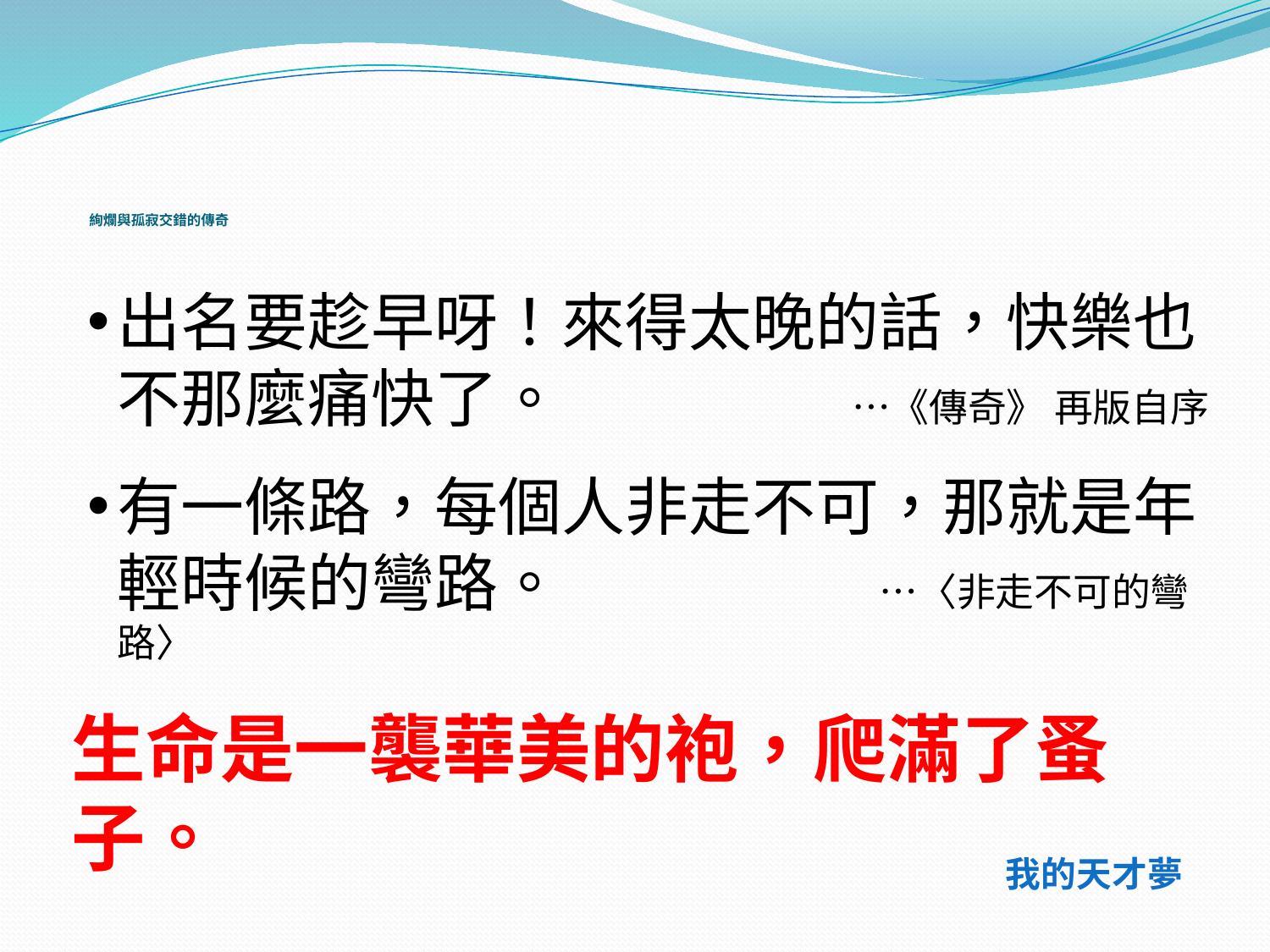

# 絢爛與孤寂交錯的傳奇
出名要趁早呀！來得太晚的話，快樂也不那麼痛快了。		       …《傳奇》 再版自序
有一條路，每個人非走不可，那就是年輕時候的彎路。　		…〈非走不可的彎路〉
-

生命是一襲華美的袍，爬滿了蚤子。

                                                 我的天才夢